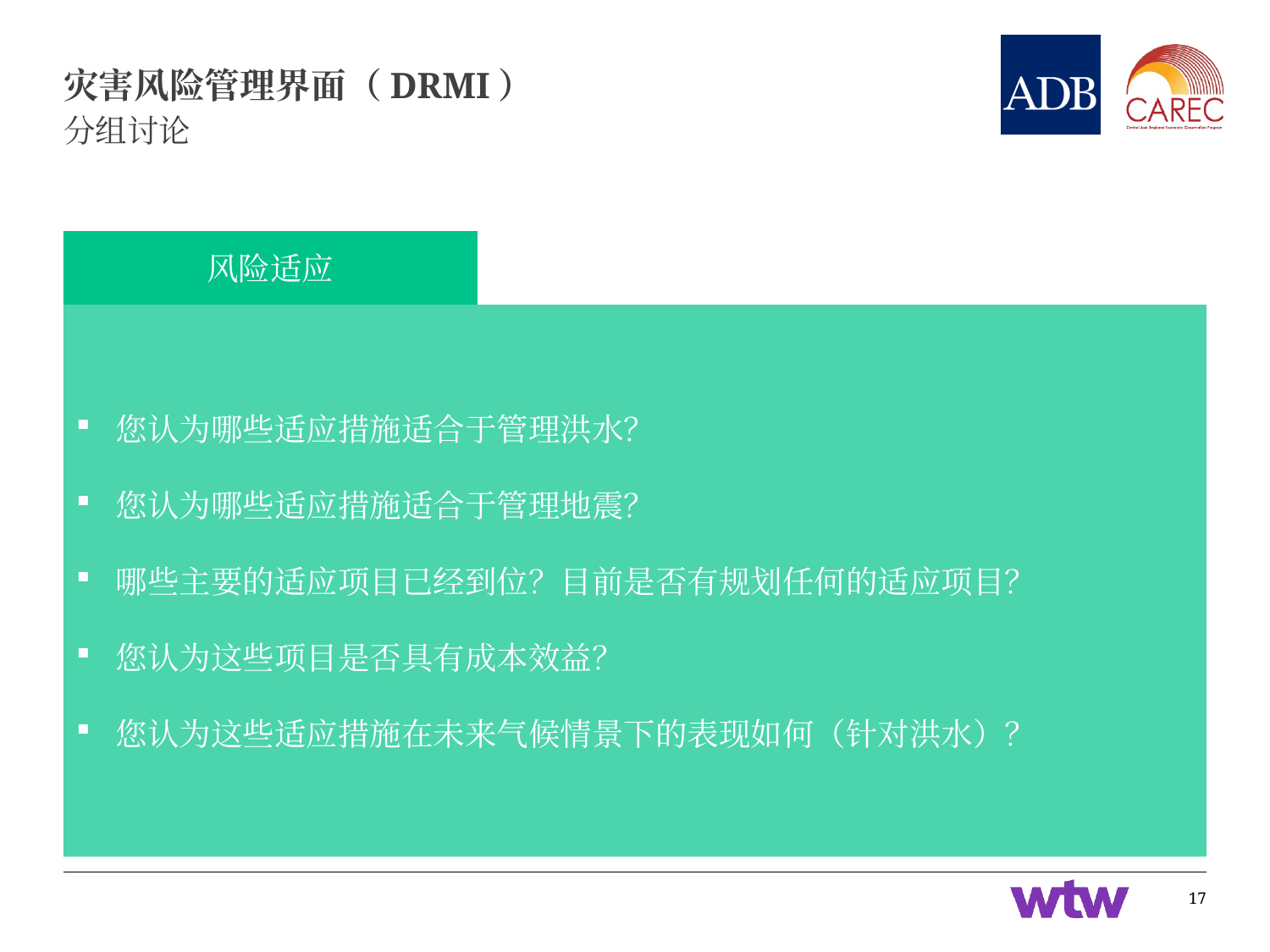

# 灾害风险管理界面（DRMI）
分组讨论
风险适应

您认为哪些适应措施适合于管理洪水？

您认为哪些适应措施适合于管理地震？

哪些主要的适应项目已经到位？目前是否有规划任何的适应项目？

您认为这些项目是否具有成本效益？

您认为这些适应措施在未来气候情景下的表现如何（针对洪水）？

17